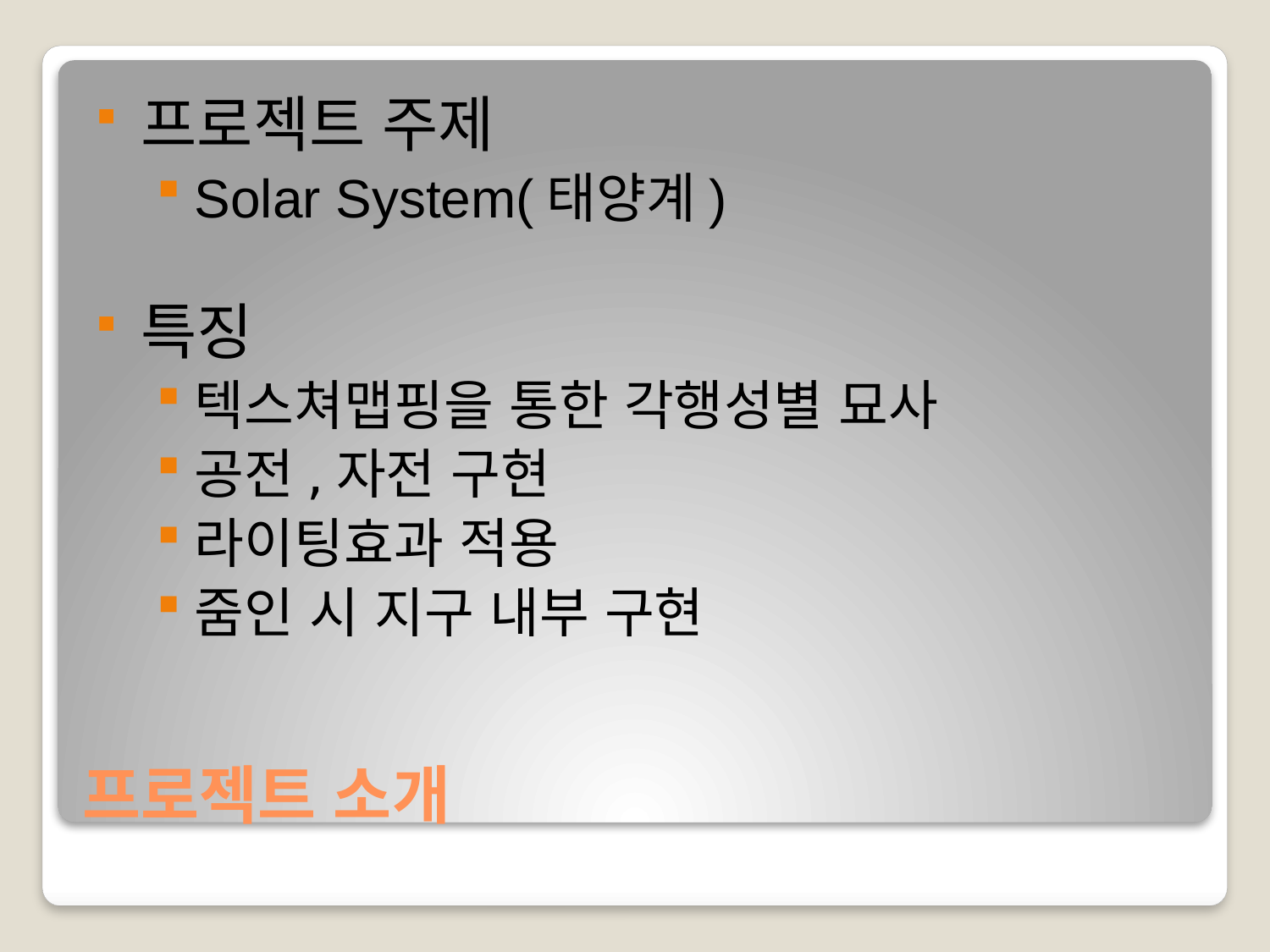

프로젝트 주제
Solar System(태양계)

특징
텍스쳐맵핑을 통한 각행성별 묘사
공전,자전 구현
라이팅효과 적용
줌인 시 지구 내부 구현

# 프로젝트 소개